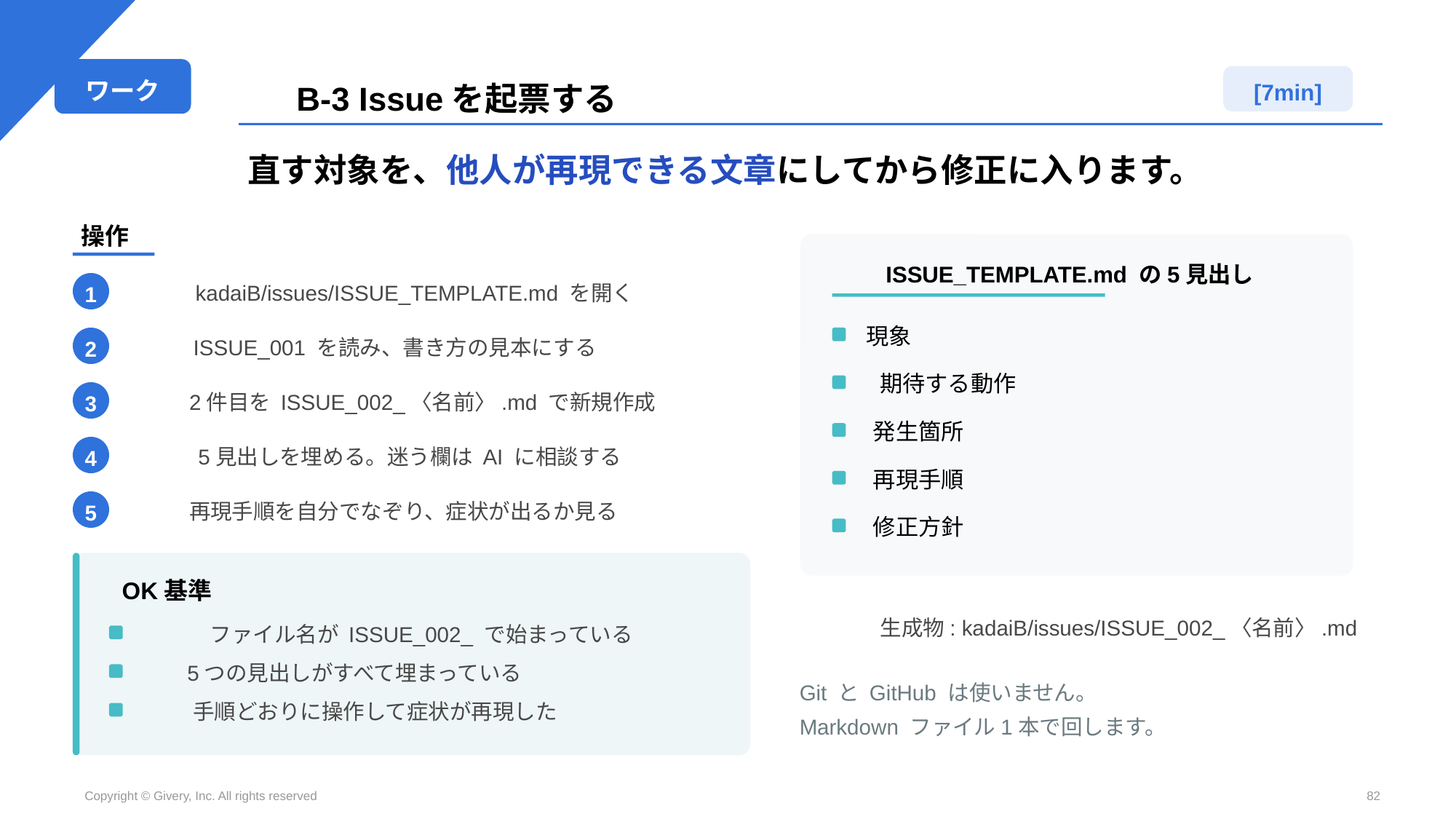

ワーク
B-3 Issueを起票する
[7min]

直す対象を、他人が再現できる文章にしてから修正に入ります。
操作

ISSUE_TEMPLATE.md の5見出し

kadaiB/issues/ISSUE_TEMPLATE.md を開く
1

現象

ISSUE_001 を読み、書き方の見本にする
2
期待する動作

2件目を ISSUE_002_〈名前〉.md で新規作成
3
発生箇所

5見出しを埋める。迷う欄は AI に相談する
4
再現手順

再現手順を自分でなぞり、症状が出るか見る
5
修正方針

OK基準
生成物: kadaiB/issues/ISSUE_002_〈名前〉.md
ファイル名が ISSUE_002_ で始まっている

5つの見出しがすべて埋まっている

Git と GitHub は使いません。
Markdown ファイル1本で回します。
手順どおりに操作して症状が再現した

Copyright © Givery, Inc. All rights reserved
82